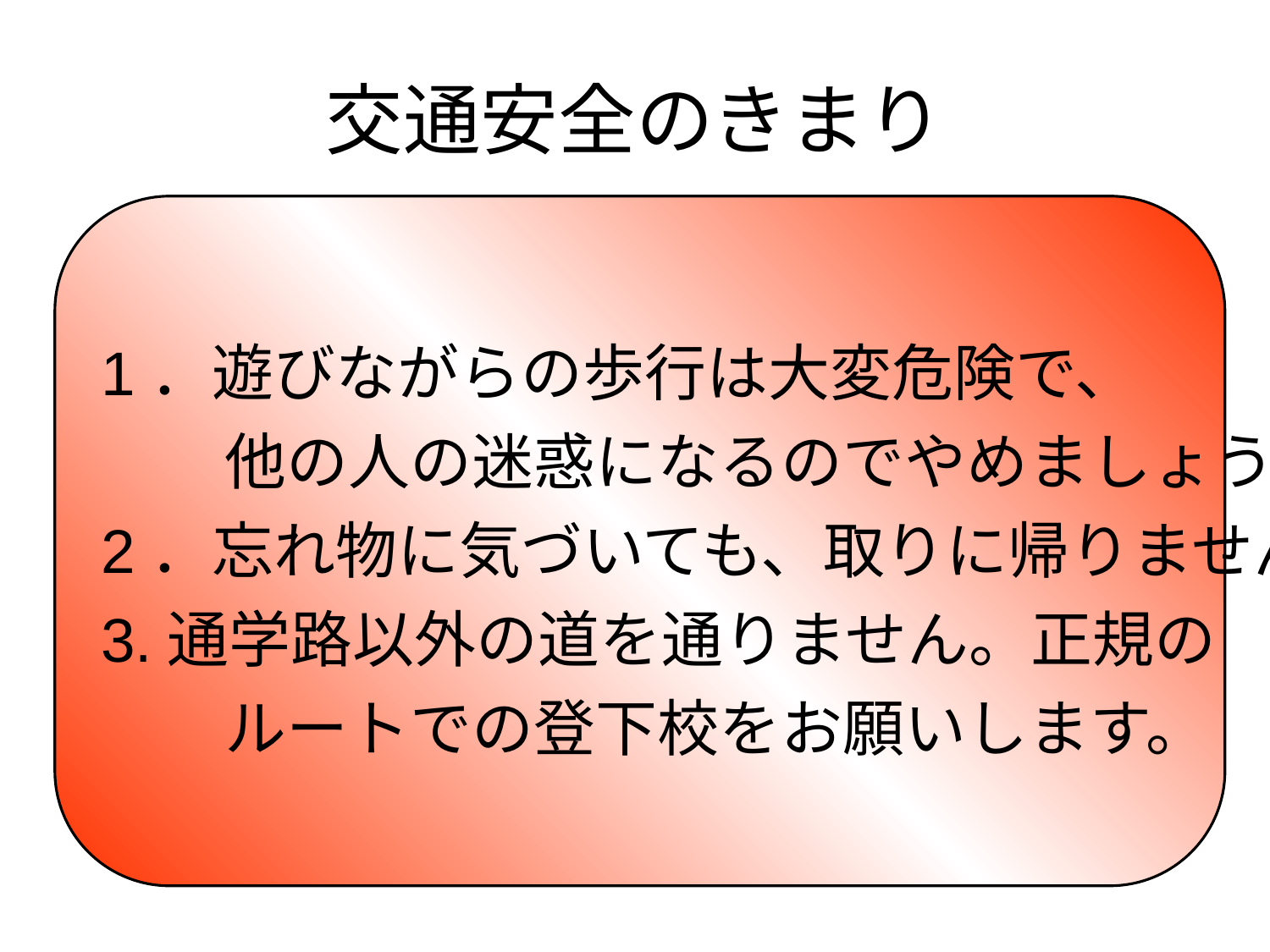

# 交通安全のきまり
1．遊びながらの歩行は大変危険で、
　　他の人の迷惑になるのでやめましょう。
2．忘れ物に気づいても、取りに帰りません。
3.通学路以外の道を通りません。正規の
　　ルートでの登下校をお願いします。